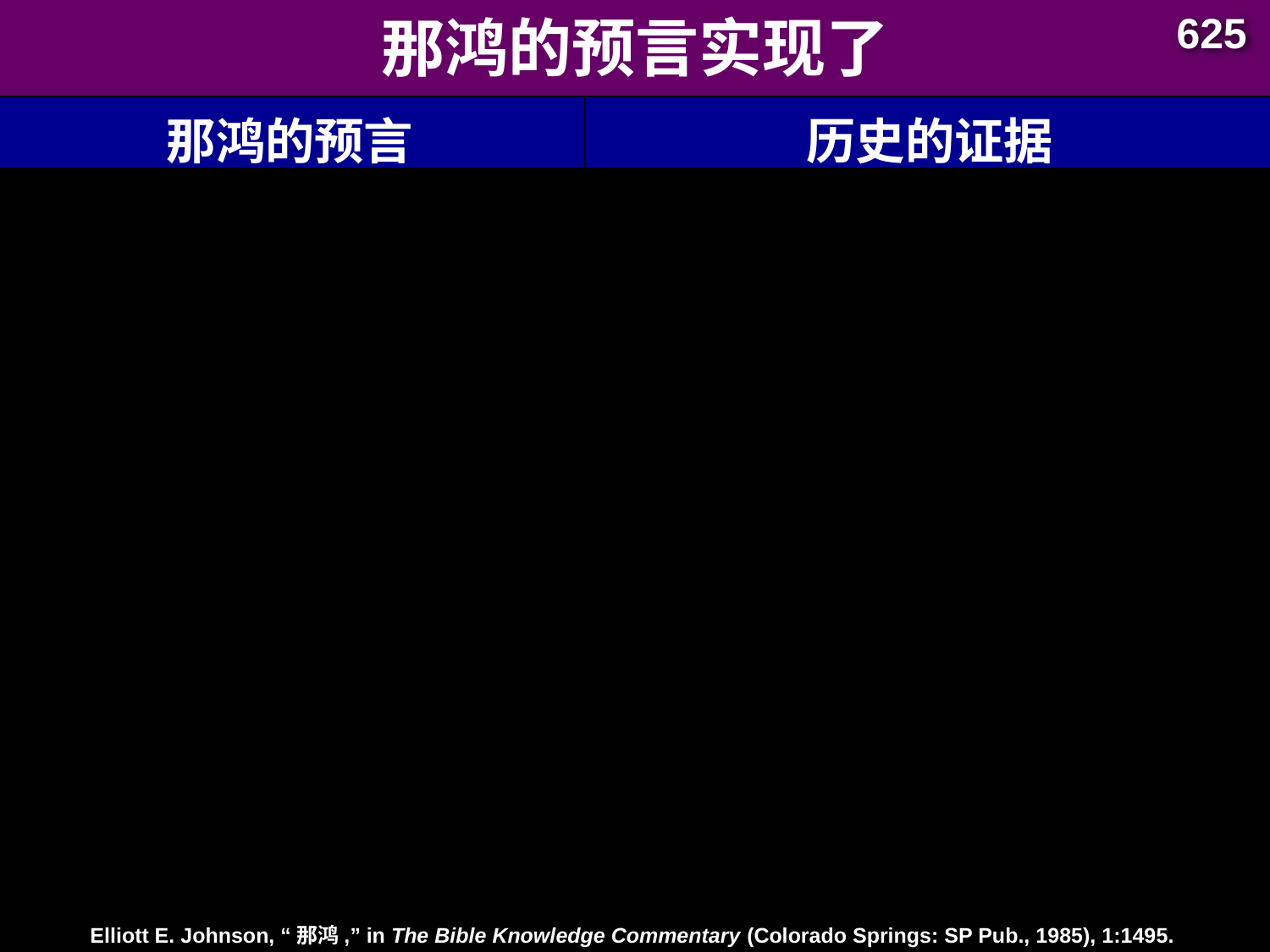

625
# 那鸿的预言实现了
| 那鸿的预言 | 历史的证据 |
| --- | --- |
| 10. 尼尼微的官员将会软弱并逃跑（3:17）。 | 10. 《巴比伦编年史》记载：“亚述的军队在国王面前溃散（字面意：逃跑）。” （卢肯比尔，《亚述与巴比伦的古代记录》，第2卷，第420页）。 |
Elliott E. Johnson, “那鸿,” in The Bible Knowledge Commentary (Colorado Springs: SP Pub., 1985), 1:1495.